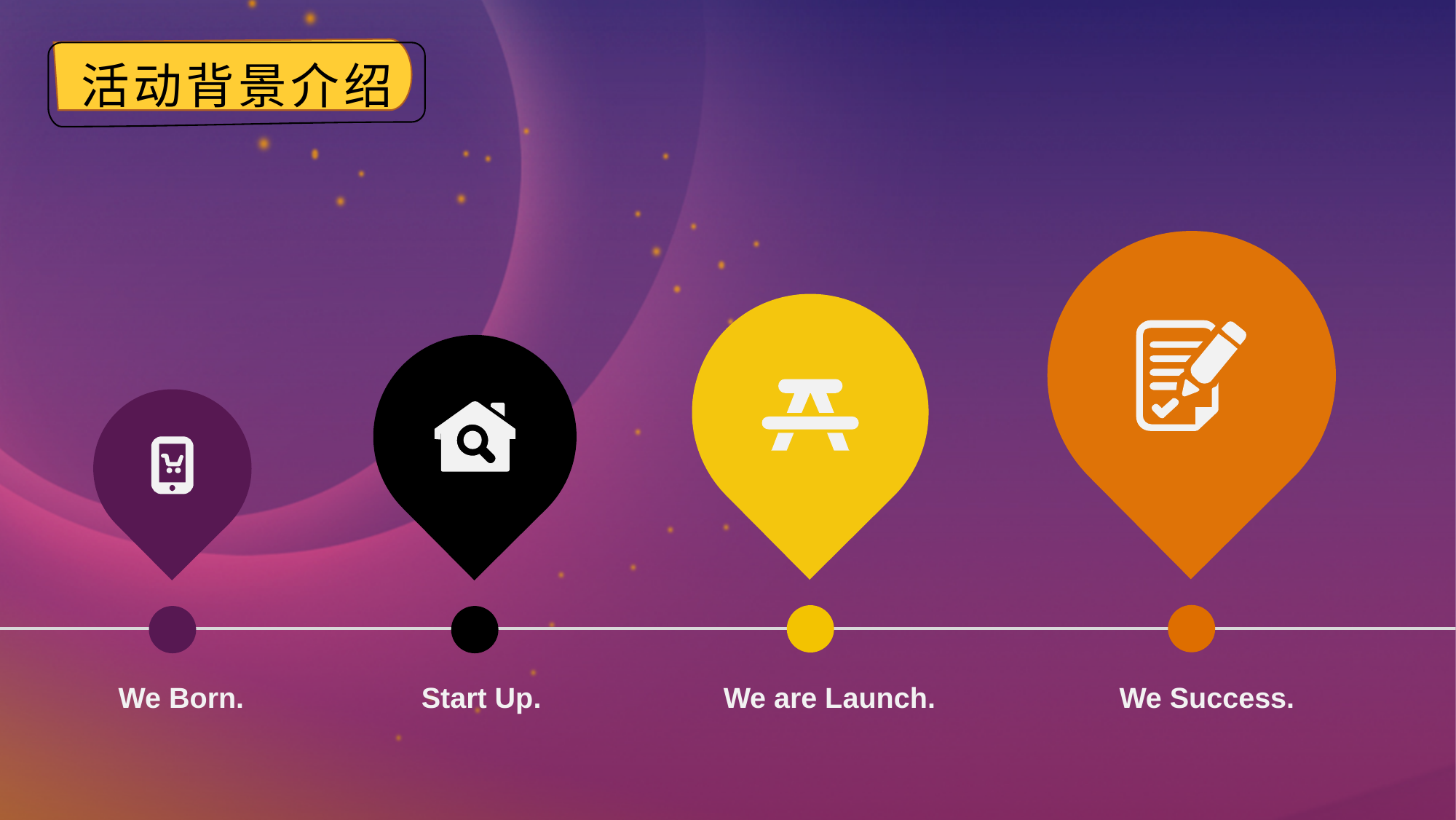

活动背景介绍

We Born.
Start Up.
We are Launch.
We Success.